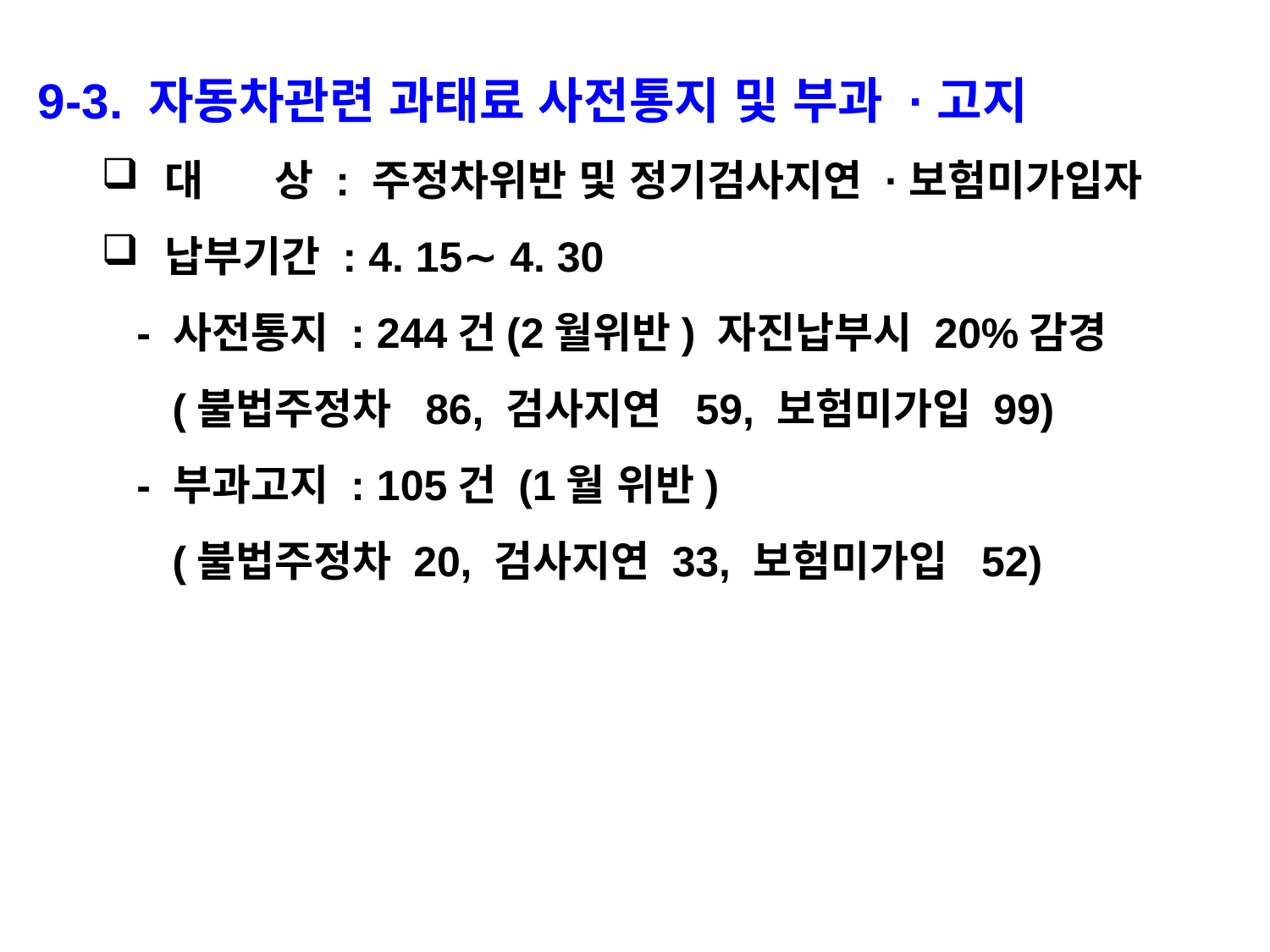

9-3. 자동차관련 과태료 사전통지 및 부과 ·고지
대      상 : 주정차위반 및 정기검사지연 ·보험미가입자
납부기간 : 4. 15∼ 4. 30
   - 사전통지 : 244건(2월위반) 자진납부시 20%감경
      (불법주정차  86, 검사지연  59, 보험미가입 99)
   - 부과고지 : 105건 (1월 위반)
      (불법주정차 20, 검사지연 33, 보험미가입  52)